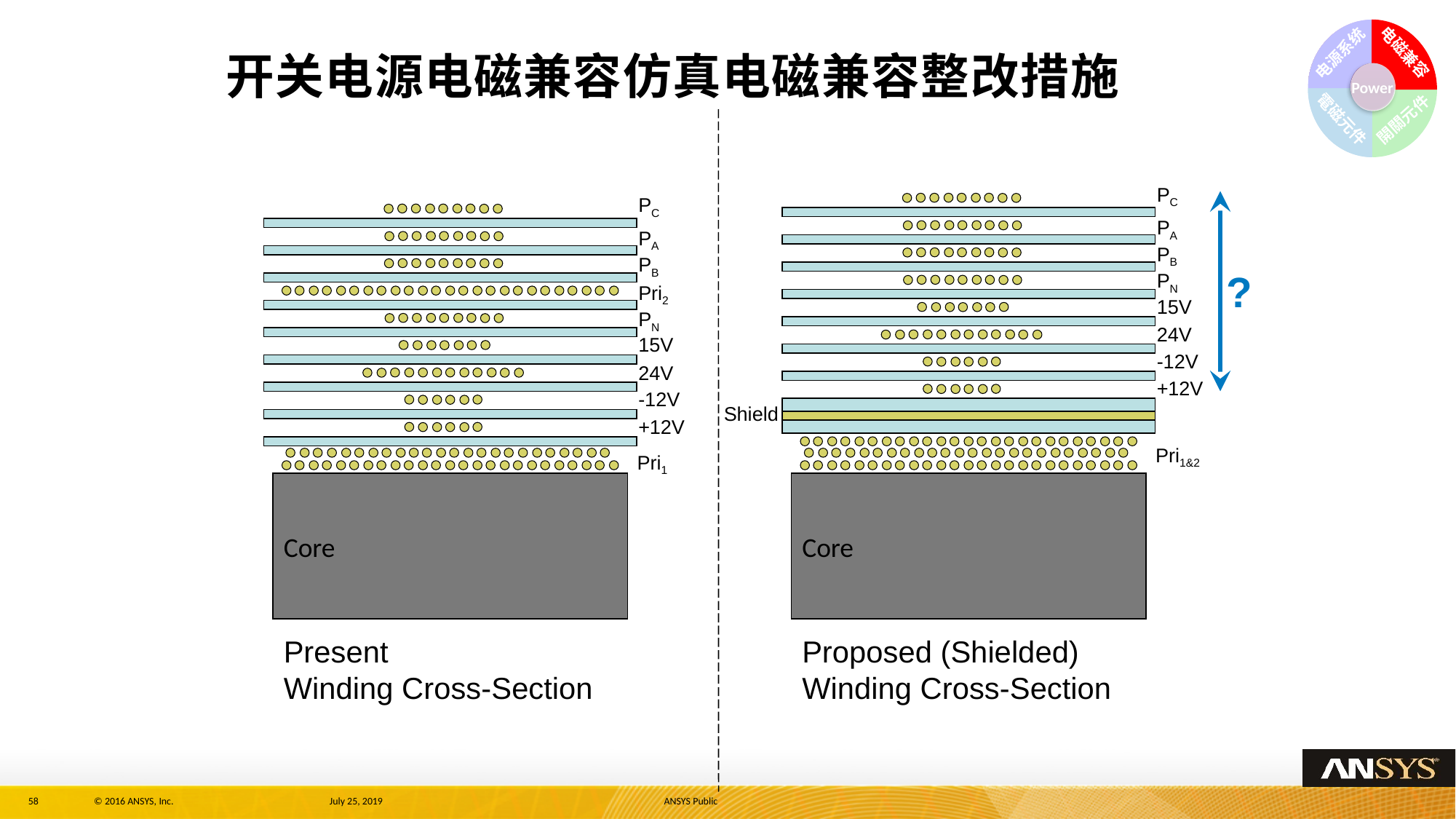

电磁兼容

电源系统

Power

電磁元件

開關元件
# 开关电源电磁兼容仿真电磁兼容整改措施

PC
PC

PA

PA

PB

PB

?

PN

Pri2

15V

PN

24V

15V

-12V

24V

+12V

-12V

Shield

+12V

Pri1&2

Pri1

Core
Core
Present                      Winding Cross-Section
Proposed (Shielded) Winding Cross-Section